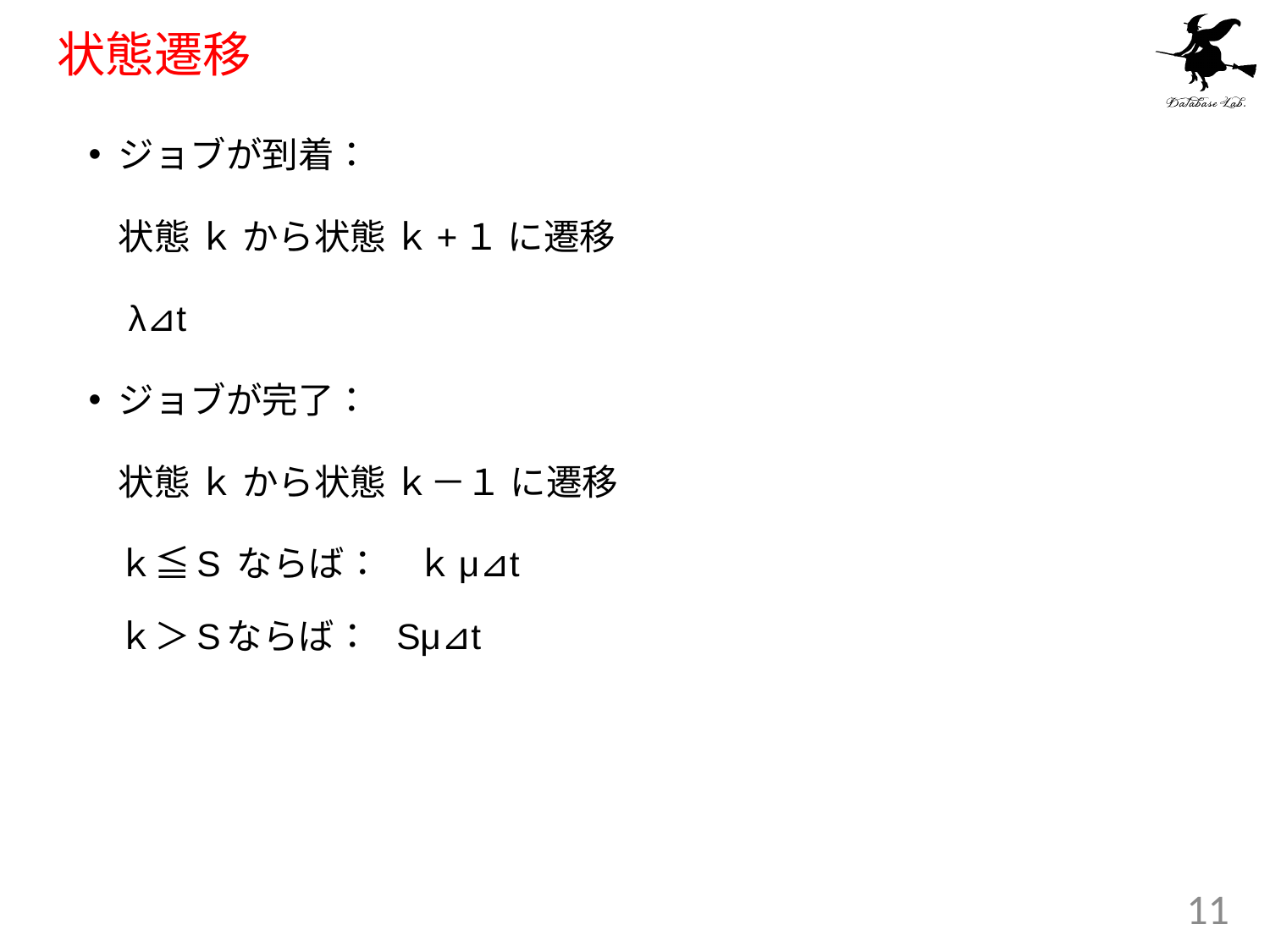

# 状態遷移
ジョブが到着：
		状態 ｋ から状態 ｋ+１ に遷移
					 λ⊿t
ジョブが完了：
		状態 ｋ から状態 ｋ－１ に遷移
		ｋ≦S ならば：　ｋμ⊿t
		ｋ＞Sならば：	Sμ⊿t

11